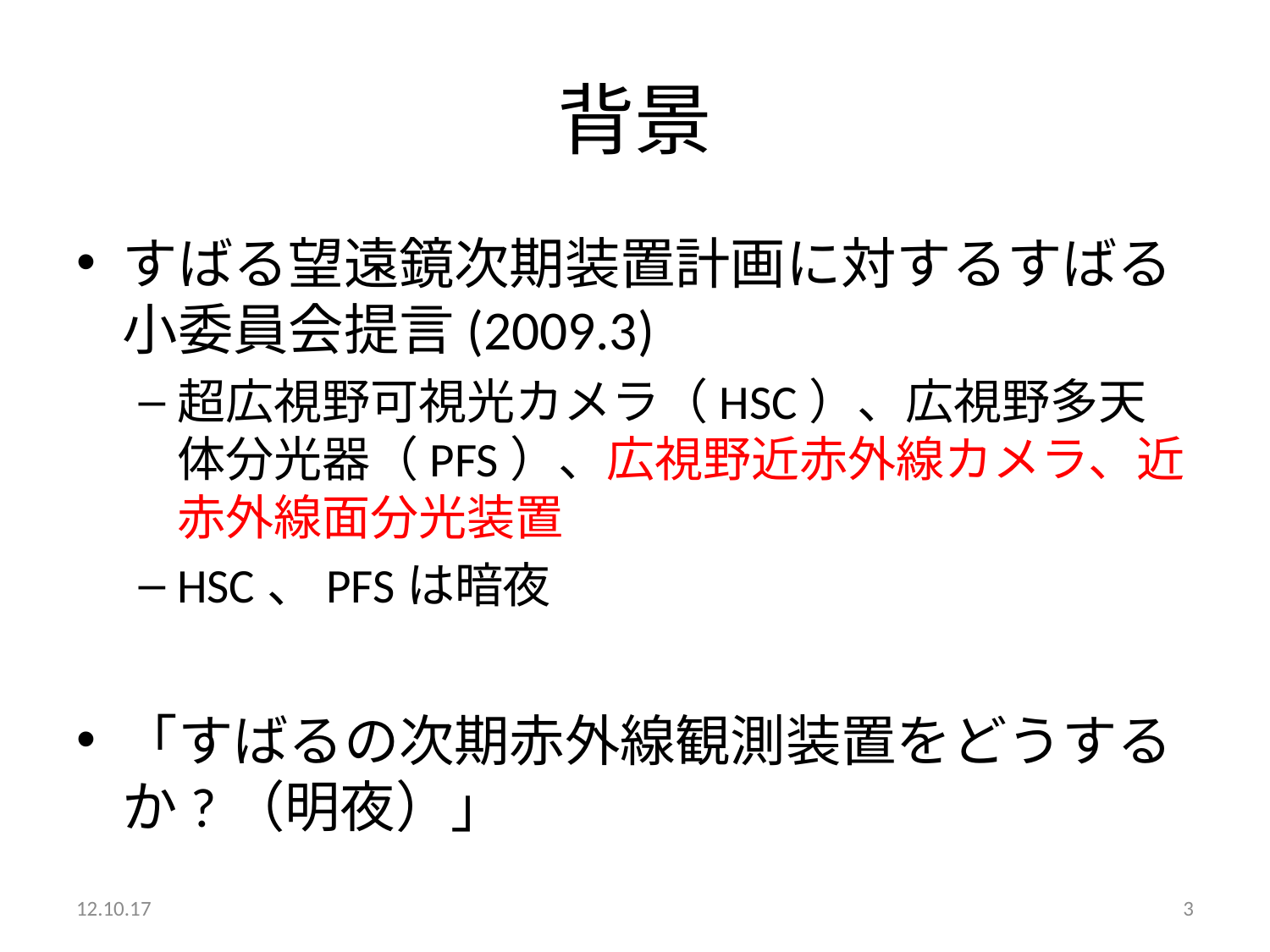

# 背景
すばる望遠鏡次期装置計画に対するすばる小委員会提言(2009.3)
超広視野可視光カメラ（HSC）、広視野多天体分光器（PFS）、広視野近赤外線カメラ、近赤外線面分光装置
HSC、PFSは暗夜

「すばるの次期赤外線観測装置をどうするか?（明夜）」
12.10.17
3